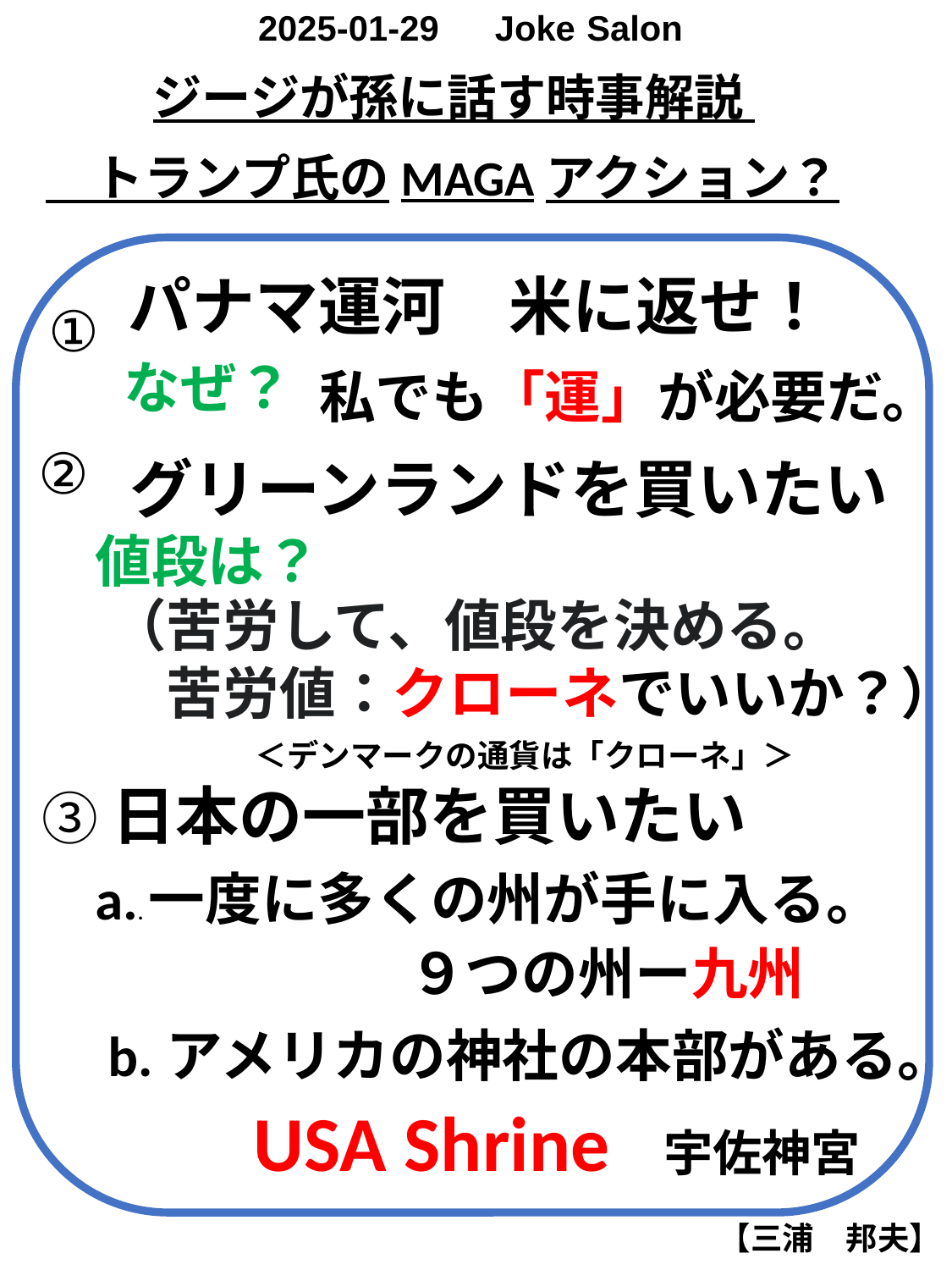

2025-01-29　Joke Salon
ジージが孫に話す時事解説
　トランプ氏のMAGAアクション？

パナマ運河　米に返せ！
①
  なぜ？
  私でも「運」が必要だ。
②
グリーンランドを買いたい
値段は？
（苦労して、値段を決める。
　苦労値：クローネでいいか？）
＜デンマークの通貨は「クローネ」＞
③日本の一部を買いたい
a..一度に多くの州が手に入る。
 ９つの州ー九州
b.アメリカの神社の本部がある。
USA Shrine  宇佐神宮
【三浦　邦夫】